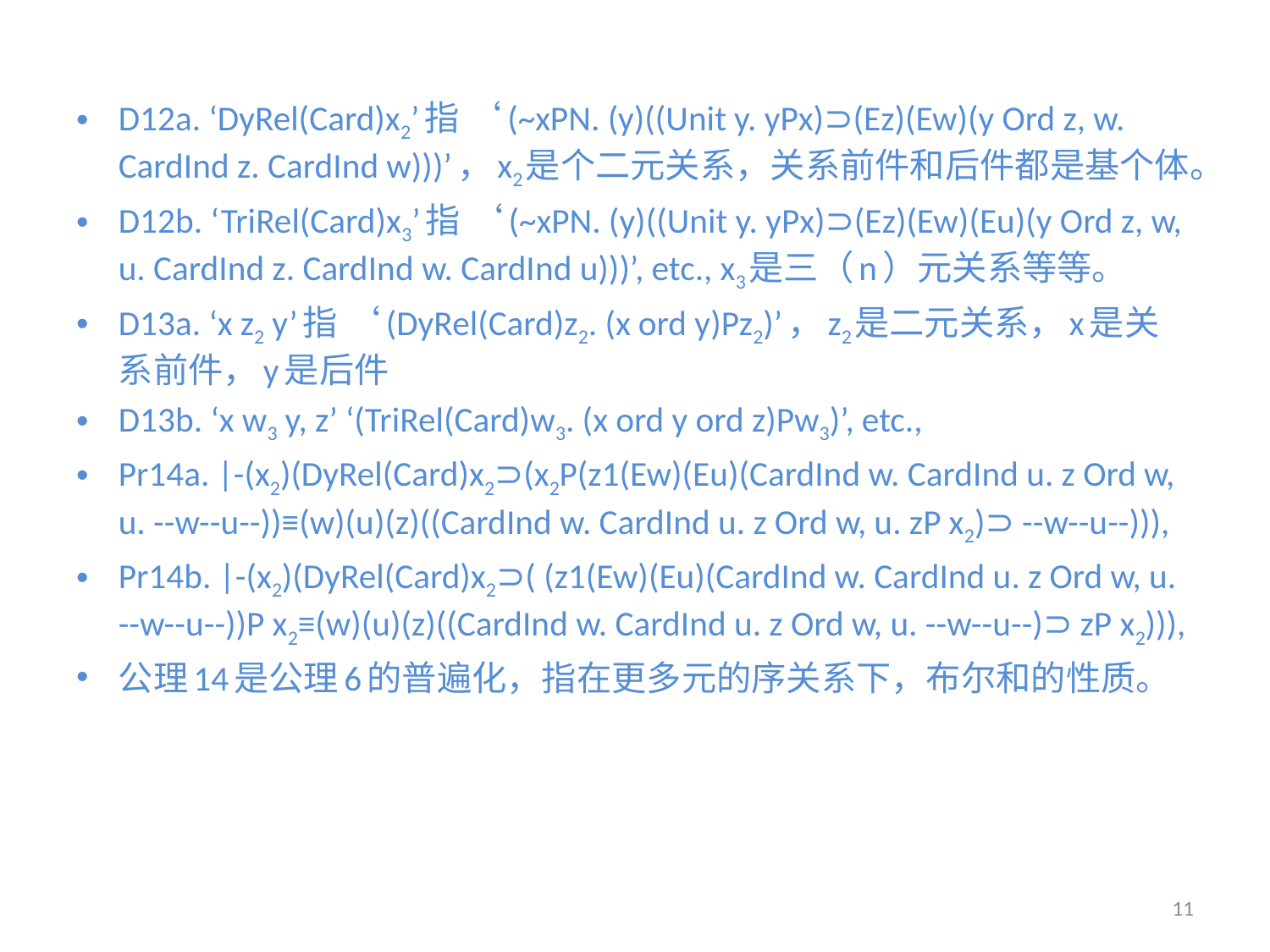

D12a. ‘DyRel(Card)x2’指 ‘(~xPN. (y)((Unit y. yPx)⊃(Ez)(Ew)(y Ord z, w. CardInd z. CardInd w)))’，x2是个二元关系，关系前件和后件都是基个体。
D12b. ‘TriRel(Card)x3’指 ‘(~xPN. (y)((Unit y. yPx)⊃(Ez)(Ew)(Eu)(y Ord z, w, u. CardInd z. CardInd w. CardInd u)))’, etc., x3是三（n）元关系等等。
D13a. ‘x z2 y’指 ‘(DyRel(Card)z2. (x ord y)Pz2)’，z2是二元关系，x是关系前件，y是后件
D13b. ‘x w3 y, z’ ‘(TriRel(Card)w3. (x ord y ord z)Pw3)’, etc.,
Pr14a. |-(x2)(DyRel(Card)x2⊃(x2P(z1(Ew)(Eu)(CardInd w. CardInd u. z Ord w, u. --w--u--))≡(w)(u)(z)((CardInd w. CardInd u. z Ord w, u. zP x2)⊃ --w--u--))),
Pr14b. |-(x2)(DyRel(Card)x2⊃( (z1(Ew)(Eu)(CardInd w. CardInd u. z Ord w, u. --w--u--))P x2≡(w)(u)(z)((CardInd w. CardInd u. z Ord w, u. --w--u--)⊃ zP x2))),
公理14是公理6的普遍化，指在更多元的序关系下，布尔和的性质。
11